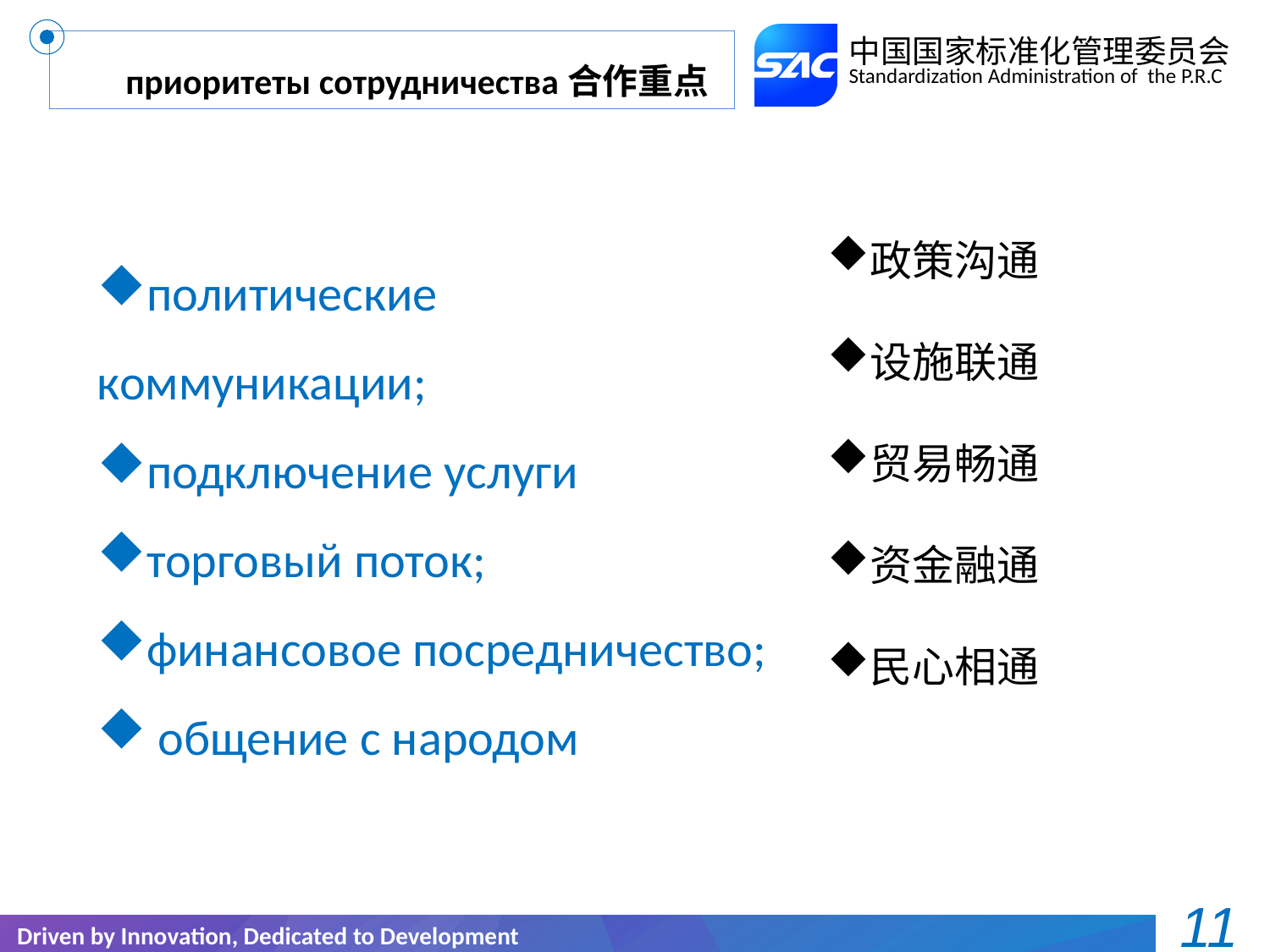

приоритеты сотрудничества合作重点

政策沟通
设施联通
贸易畅通
资金融通
民心相通
политические коммуникации;
подключение услуги
торговый поток;
финансовое посредничество;
 общение с народом